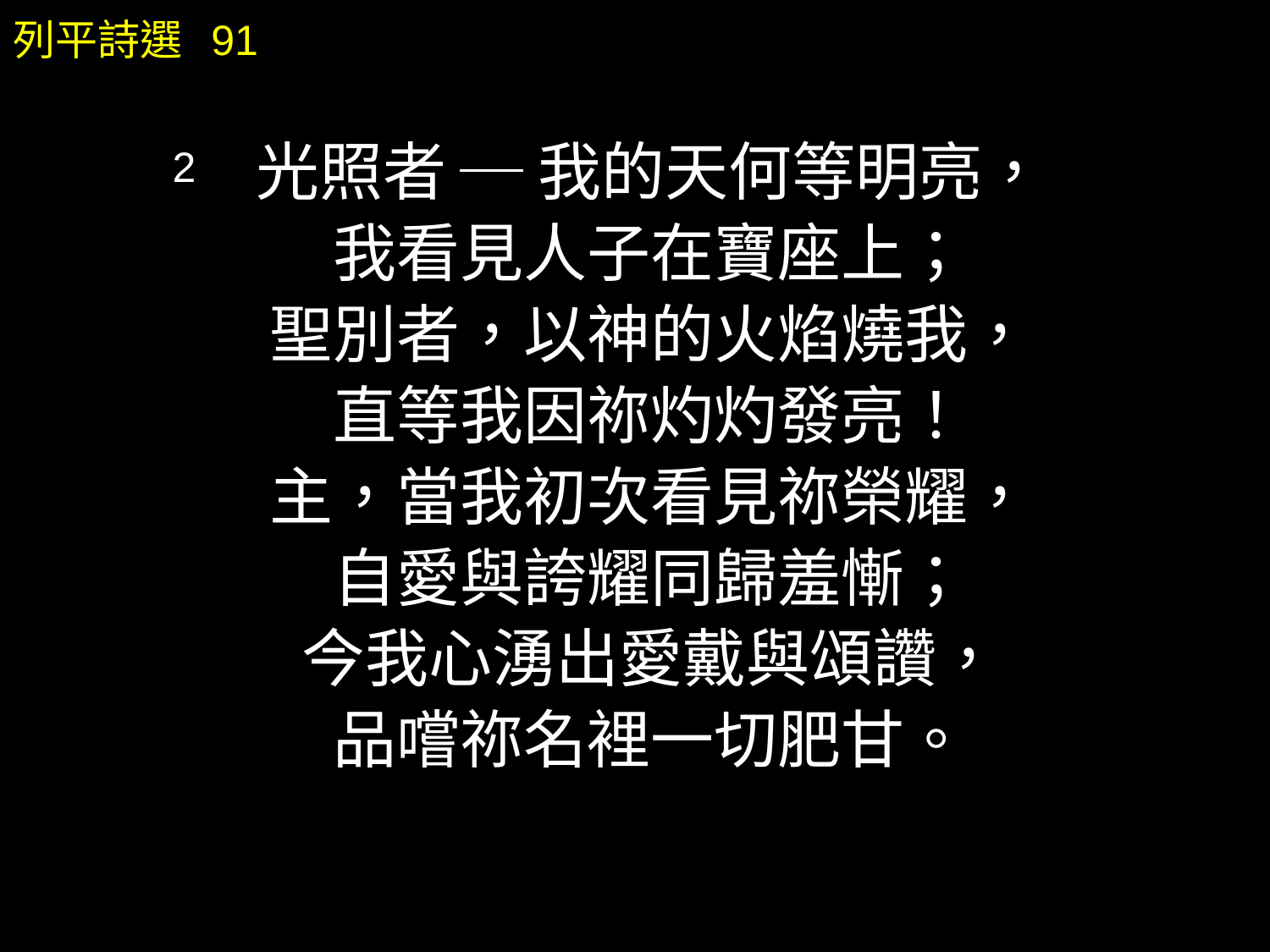

光照者 ─ 我的天何等明亮，
我看見人子在寶座上；
聖別者，以神的火焰燒我，
直等我因祢灼灼發亮！
主，當我初次看見祢榮耀，
自愛與誇耀同歸羞慚；
今我心湧出愛戴與頌讚，
品嚐祢名裡一切肥甘。
列平詩選  91
2